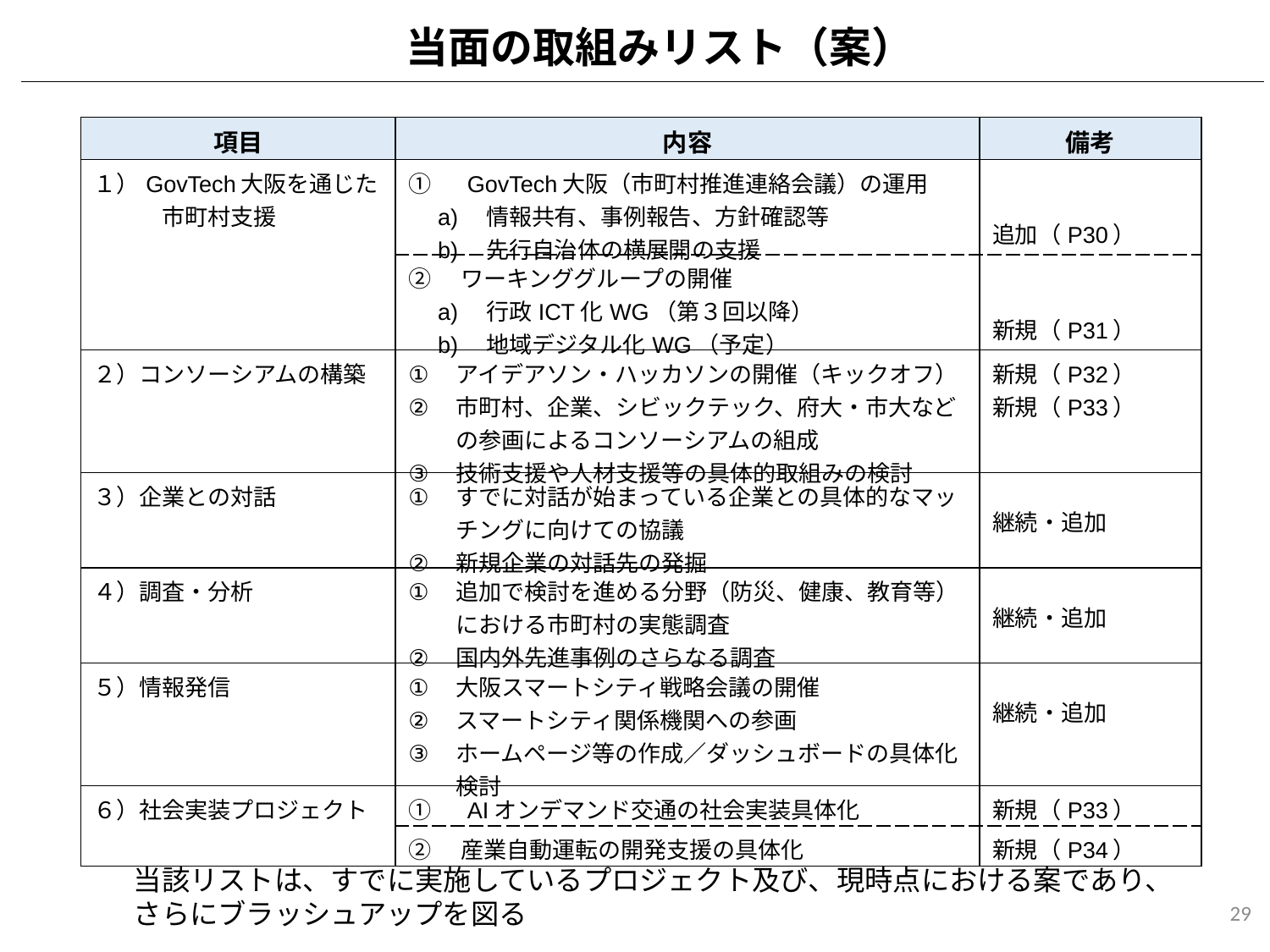

当面の取組みリスト（案）
| 項目 | 内容 | 備考 |
| --- | --- | --- |
| １）GovTech大阪を通じた 　　　市町村支援 | ①　GovTech大阪（市町村推進連絡会議）の運用 　a)　情報共有、事例報告、方針確認等 　b)　先行自治体の横展開の支援 | 追加（P30） |
|  | ②　ワーキンググループの開催 　a)　行政ICT化WG（第３回以降） 　b)　地域デジタル化WG（予定） | 新規（P31） |
| ２）コンソーシアムの構築 | アイデアソン・ハッカソンの開催（キックオフ） 市町村、企業、シビックテック、府大・市大などの参画によるコンソーシアムの組成 技術支援や人材支援等の具体的取組みの検討 | 新規（P32） 新規（P33） |
| ３）企業との対話 | すでに対話が始まっている企業との具体的なマッチングに向けての協議 新規企業の対話先の発掘 | 継続・追加 |
| ４）調査・分析 | 追加で検討を進める分野（防災、健康、教育等）における市町村の実態調査 国内外先進事例のさらなる調査 | 継続・追加 |
| ５）情報発信 | 大阪スマートシティ戦略会議の開催 スマートシティ関係機関への参画 ホームページ等の作成／ダッシュボードの具体化検討 | 継続・追加 |
| ６）社会実装プロジェクト | ①　AIオンデマンド交通の社会実装具体化 | 新規（P33） |
|  | ②　産業自動運転の開発支援の具体化 | 新規（P34） |
当該リストは、すでに実施しているプロジェクト及び、現時点における案であり、さらにブラッシュアップを図る
29